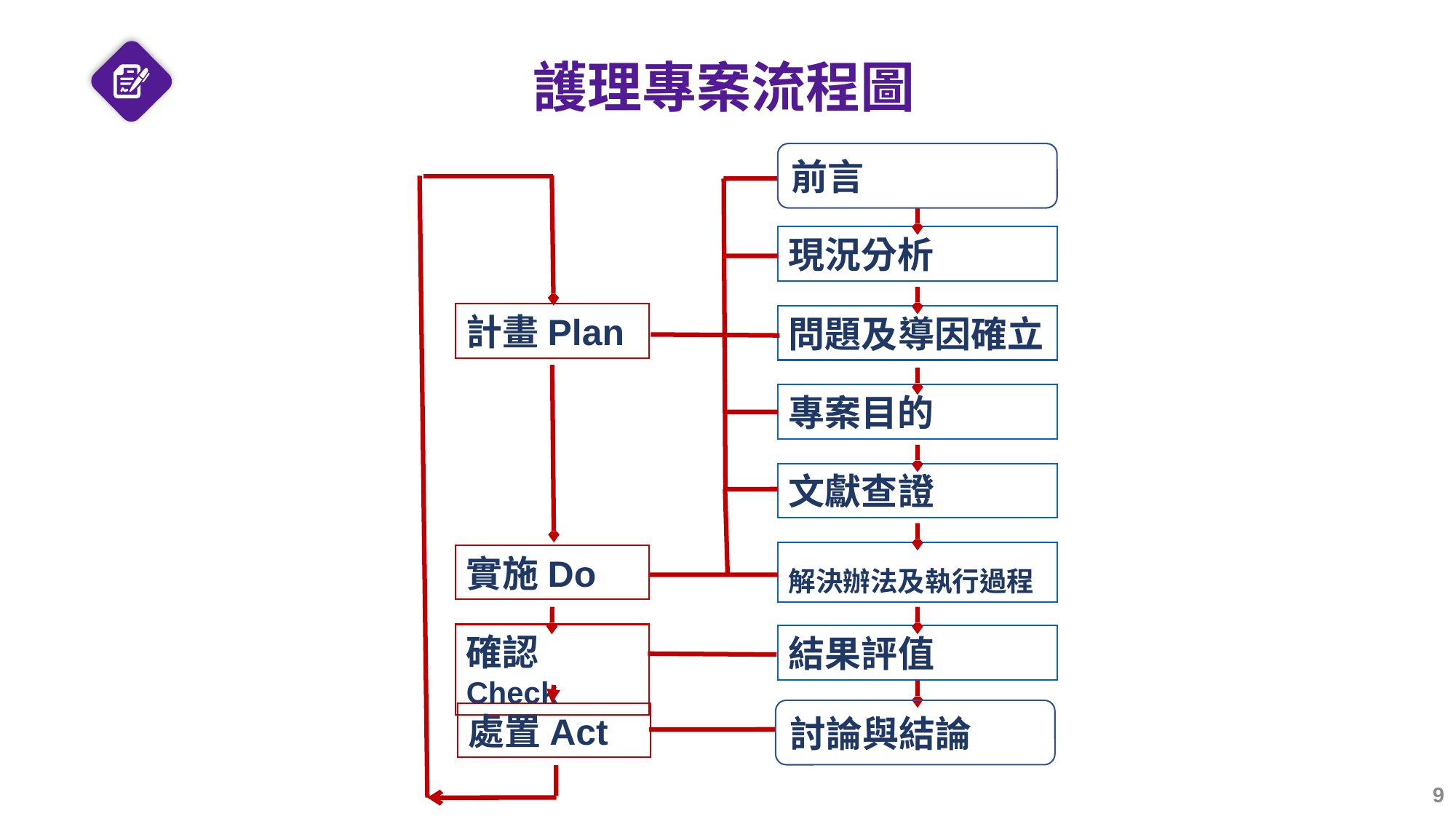

# 護理專案流程圖
前言

現況分析

計畫Plan
問題及導因確立

專案目的

文獻查證

解決辦法及執行過程
實施Do

確認Check
結果評值

討論與結論
處置Act

9